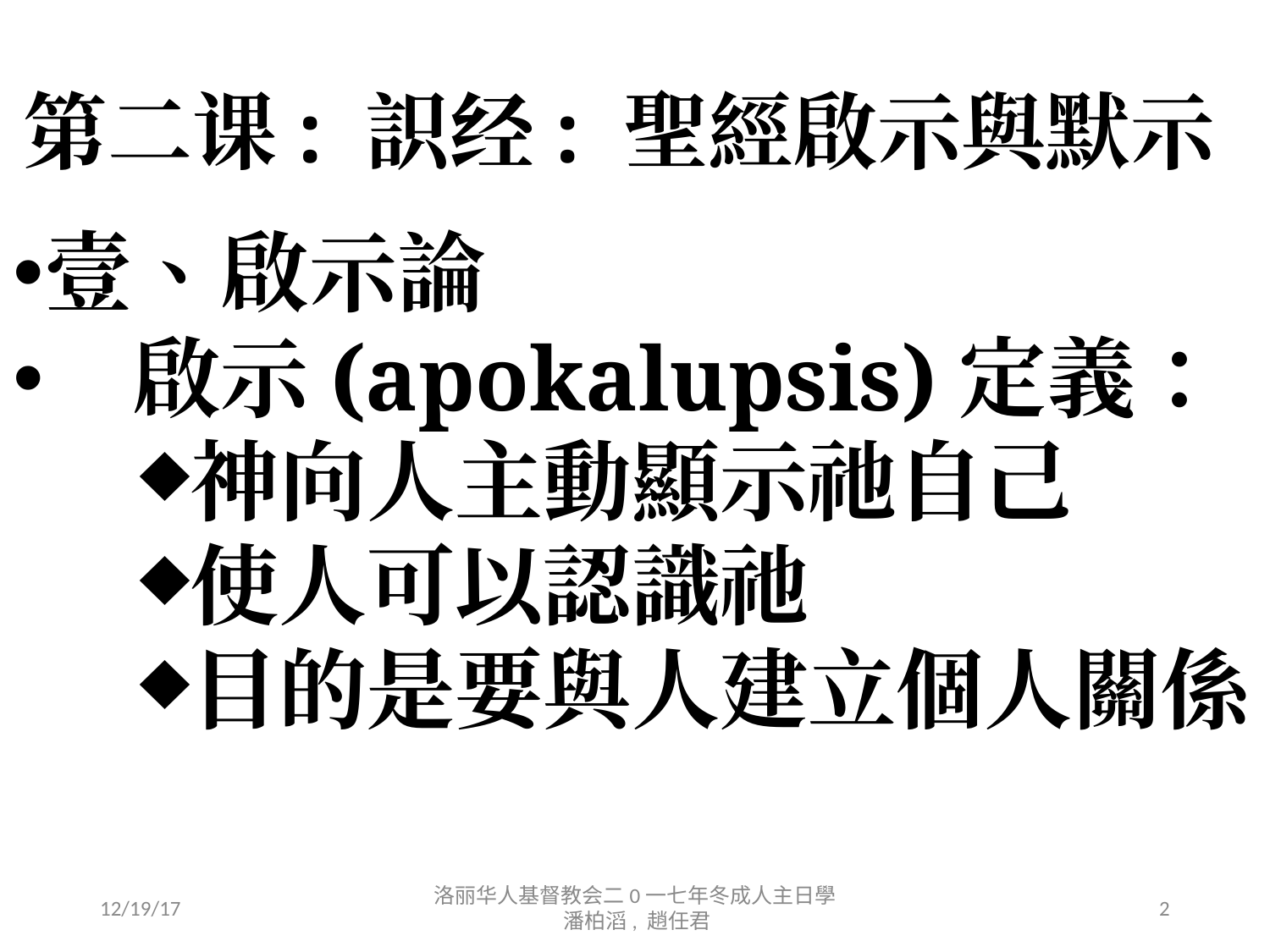

# 第二课: 䛊经: 聖經啟示與默示
壹、啟示論
　啟示(apokalupsis)定義：
神向人主動顯示祂自己
使人可以認識祂
目的是要與人建立個人關係

12/19/17
洛丽华人基督教会二0一七年冬成人主日學   潘柏滔, 趙任君
2